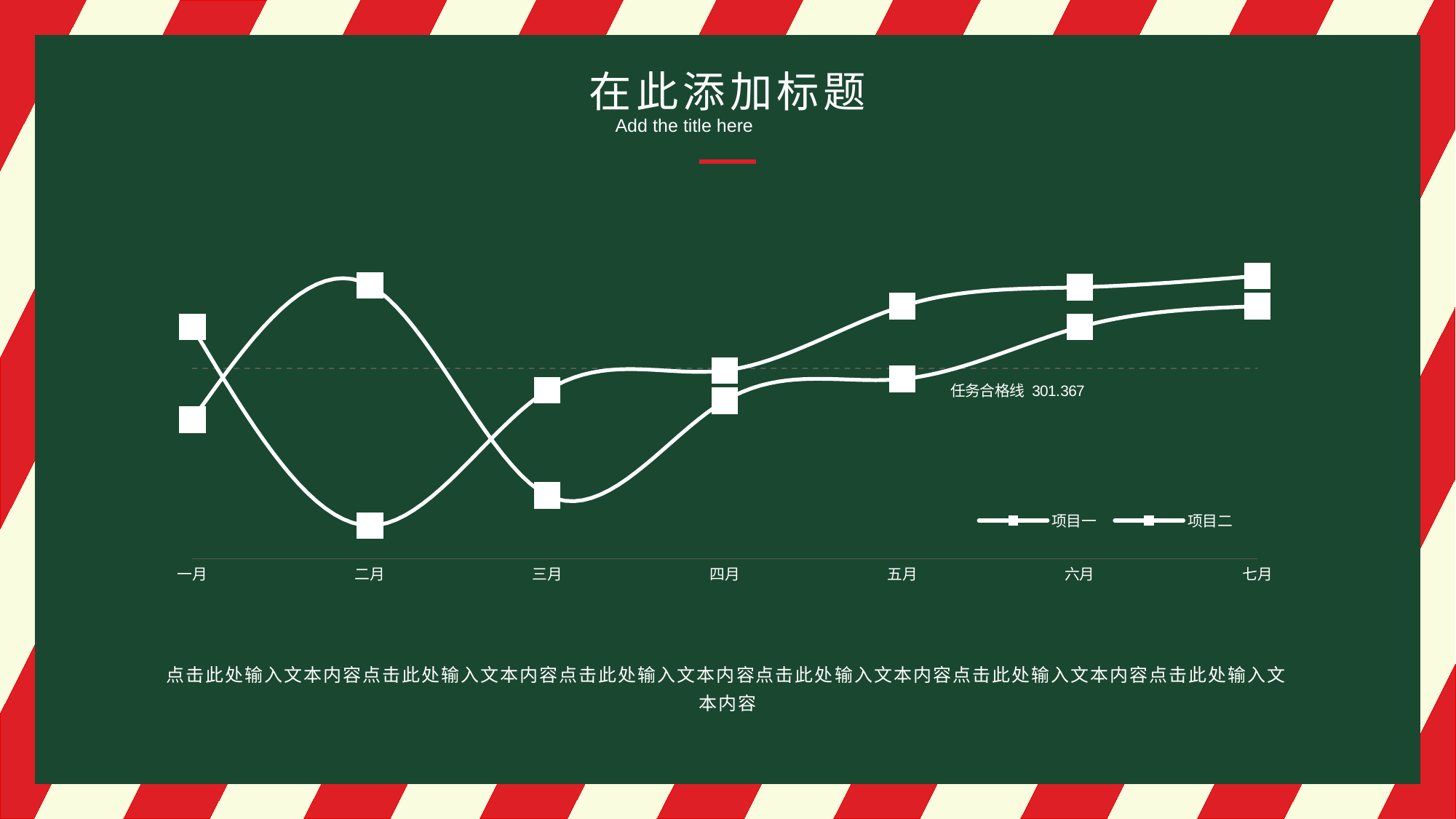

在此添加标题
Add the title here

### Chart

| Category | 任务合格线 | 项目一 | 项目二 |
|---|---|---|---|
| 一月 | 301.367 | 247.0 | 345.0 |
| 二月 | 301.367 | 389.0 | 135.0 |
| 三月 | 301.367 | 167.0 | 278.0 |
| 四月 | 301.367 | 267.0 | 299.0 |
| 五月 | 301.367 | 290.0 | 367.0 |
| 六月 | 301.367 | 345.0 | 387.0 |
| 七月 | 301.367 | 367.0 | 399.0 |
点击此处输入文本内容点击此处输入文本内容点击此处输入文本内容点击此处输入文本内容点击此处输入文本内容点击此处输入文本内容